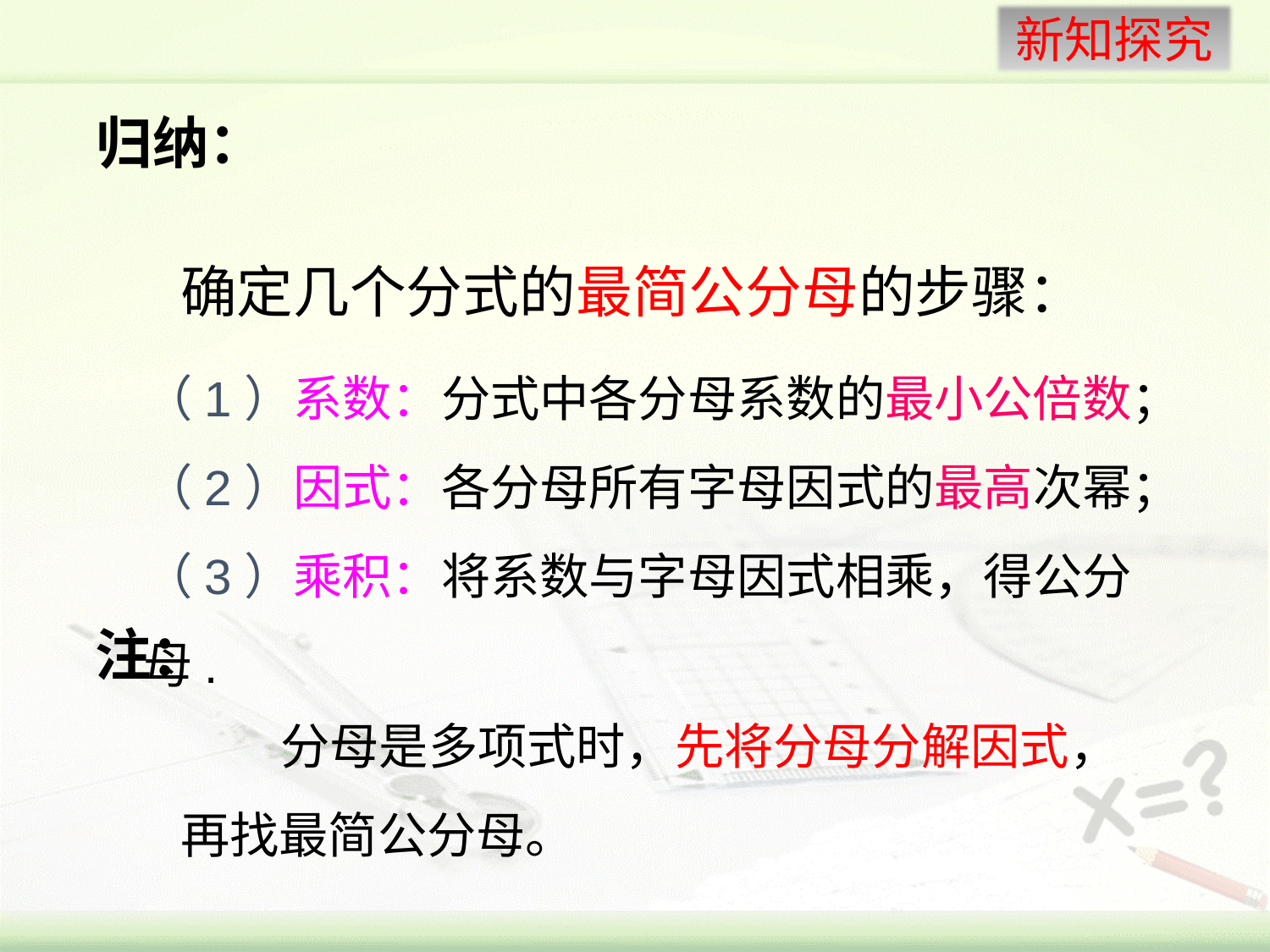

归纳：
确定几个分式的最简公分母的步骤：
（1）系数：分式中各分母系数的最小公倍数；
（2）因式：各分母所有字母因式的最高次幂；
（3）乘积：将系数与字母因式相乘，得公分母.
注：
        分母是多项式时，先将分母分解因式，再找最简公分母。